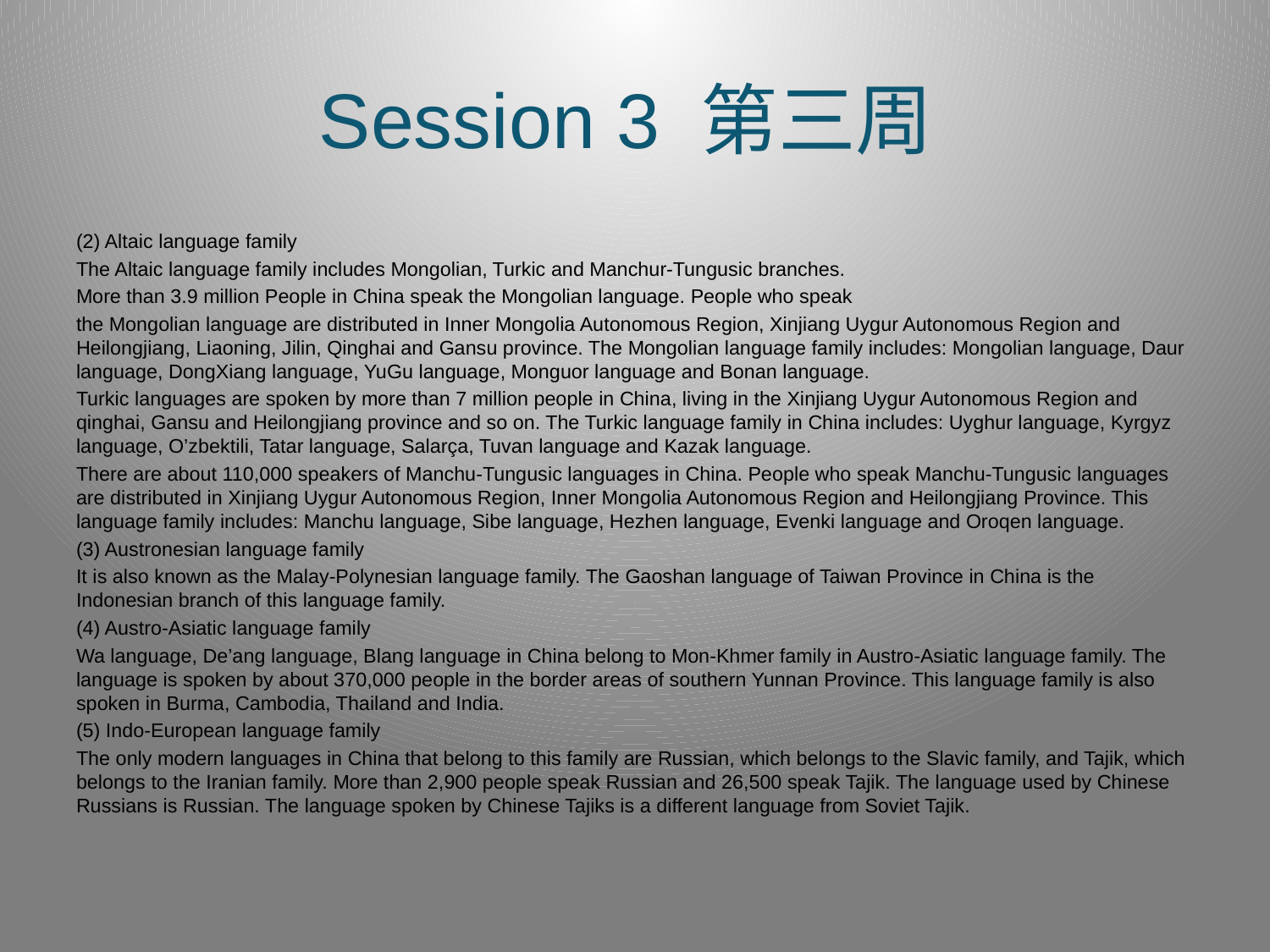

# Session 3 第三周
(2) Altaic language family
The Altaic language family includes Mongolian, Turkic and Manchur-Tungusic branches.
More than 3.9 million People in China speak the Mongolian language. People who speak
the Mongolian language are distributed in Inner Mongolia Autonomous Region, Xinjiang Uygur Autonomous Region and Heilongjiang, Liaoning, Jilin, Qinghai and Gansu province. The Mongolian language family includes: Mongolian language, Daur language, DongXiang language, YuGu language, Monguor language and Bonan language.
Turkic languages are spoken by more than 7 million people in China, living in the Xinjiang Uygur Autonomous Region and qinghai, Gansu and Heilongjiang province and so on. The Turkic language family in China includes: Uyghur language, Kyrgyz language, O’zbektili, Tatar language, Salarça, Tuvan language and Kazak language.
There are about 110,000 speakers of Manchu-Tungusic languages in China. People who speak Manchu-Tungusic languages are distributed in Xinjiang Uygur Autonomous Region, Inner Mongolia Autonomous Region and Heilongjiang Province. This language family includes: Manchu language, Sibe language, Hezhen language, Evenki language and Oroqen language.
(3) Austronesian language family
It is also known as the Malay-Polynesian language family. The Gaoshan language of Taiwan Province in China is the Indonesian branch of this language family.
(4) Austro-Asiatic language family
Wa language, De’ang language, Blang language in China belong to Mon-Khmer family in Austro-Asiatic language family. The language is spoken by about 370,000 people in the border areas of southern Yunnan Province. This language family is also spoken in Burma, Cambodia, Thailand and India.
(5) Indo-European language family
The only modern languages in China that belong to this family are Russian, which belongs to the Slavic family, and Tajik, which belongs to the Iranian family. More than 2,900 people speak Russian and 26,500 speak Tajik. The language used by Chinese Russians is Russian. The language spoken by Chinese Tajiks is a different language from Soviet Tajik.